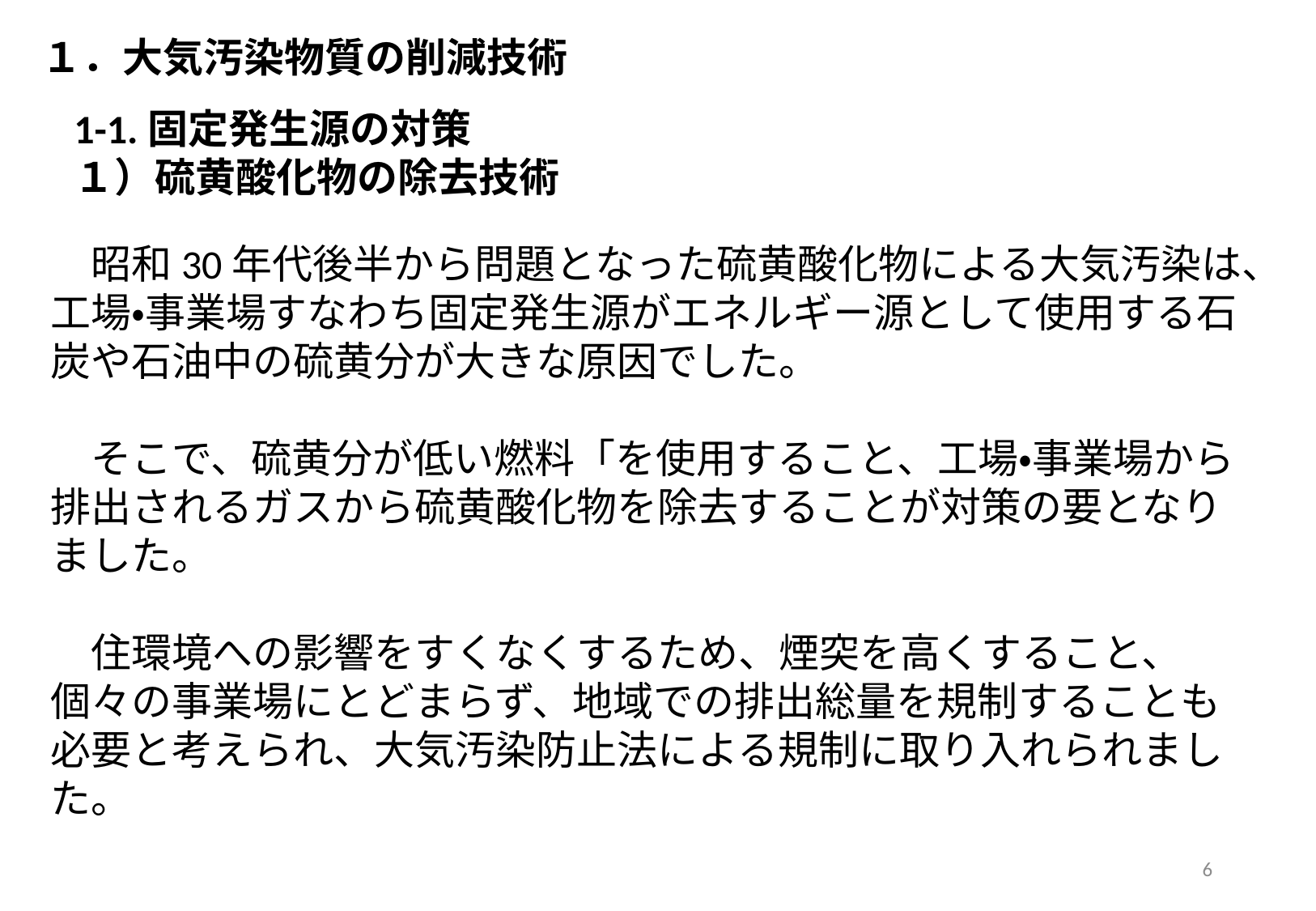

１．大気汚染物質の削減技術
1-1.固定発生源の対策
１）硫黄酸化物の除去技術
　昭和30年代後半から問題となった硫黄酸化物による大気汚染は、工場・事業場すなわち固定発生源がエネルギー源として使用する石炭や石油中の硫黄分が大きな原因でした。

　そこで、硫黄分が低い燃料「を使用すること、工場・事業場から排出されるガスから硫黄酸化物を除去することが対策の要となりました。

　住環境への影響をすくなくするため、煙突を高くすること、個々の事業場にとどまらず、地域での排出総量を規制することも必要と考えられ、大気汚染防止法による規制に取り入れられました。

6